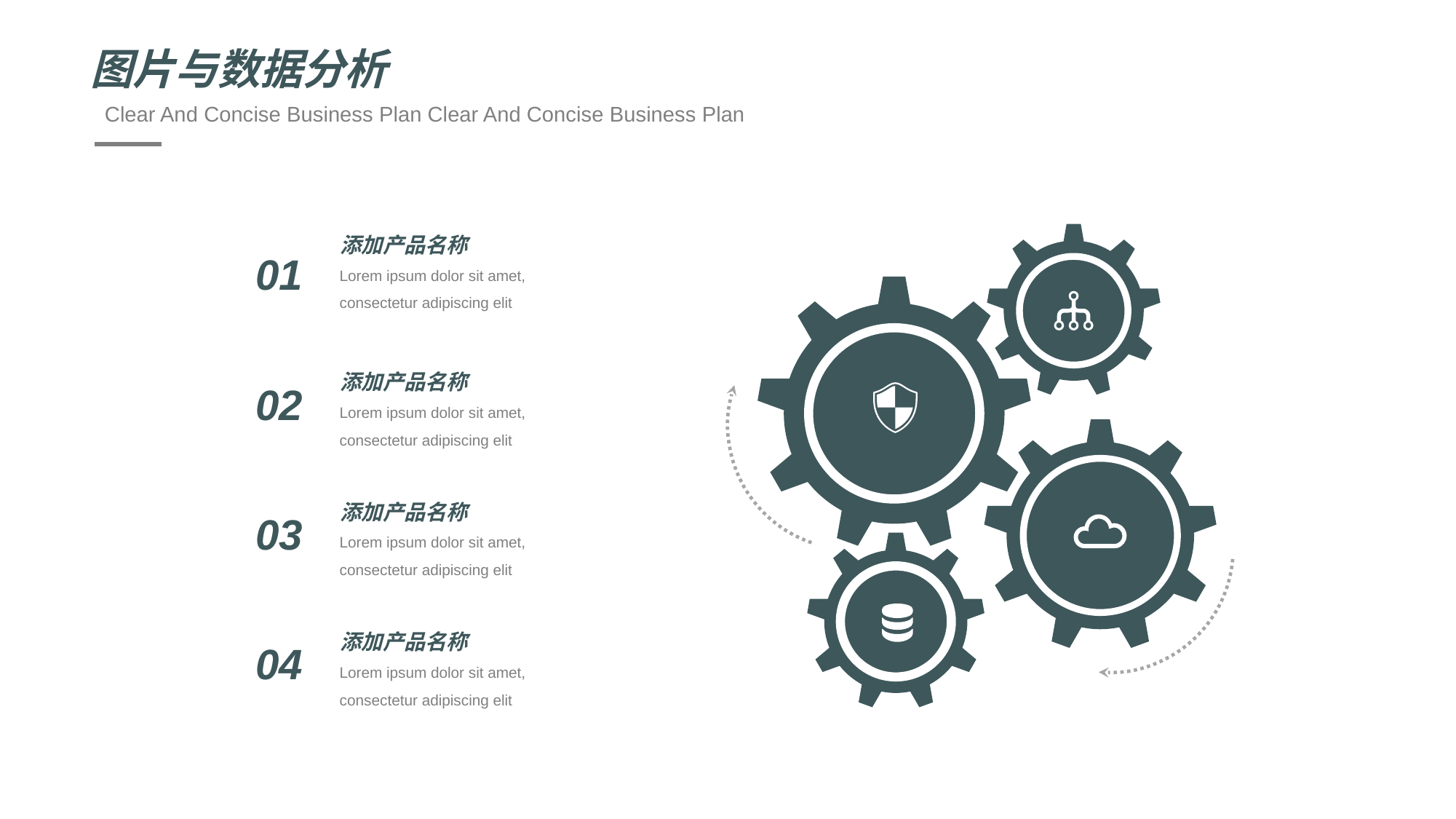

图片与数据分析
Clear And Concise Business Plan Clear And Concise Business Plan
添加产品名称
Lorem ipsum dolor sit amet, consectetur adipiscing elit

01
添加产品名称
Lorem ipsum dolor sit amet, consectetur adipiscing elit
02
添加产品名称
Lorem ipsum dolor sit amet, consectetur adipiscing elit
03
添加产品名称
Lorem ipsum dolor sit amet, consectetur adipiscing elit
04